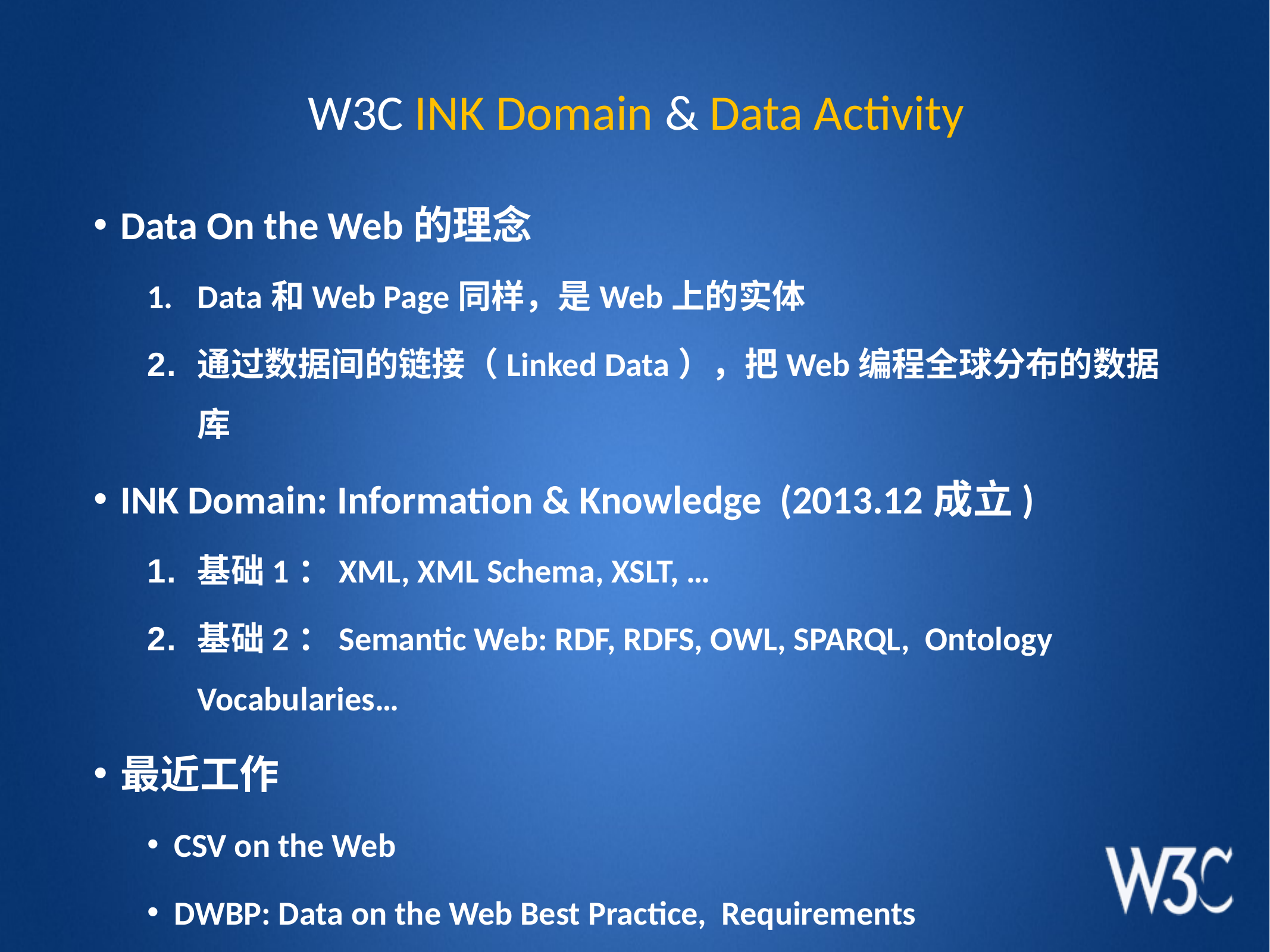

# W3C INK Domain & Data Activity
Data On the Web的理念
Data和Web Page同样，是Web上的实体
通过数据间的链接（Linked Data），把Web编程全球分布的数据库
INK Domain: Information & Knowledge  (2013.12成立)
基础1：XML, XML Schema, XSLT, …
基础2：Semantic Web: RDF, RDFS, OWL, SPARQL,  Ontology Vocabularies…
最近工作
CSV on the Web
DWBP: Data on the Web Best Practice,  Requirements
Geospatial Data